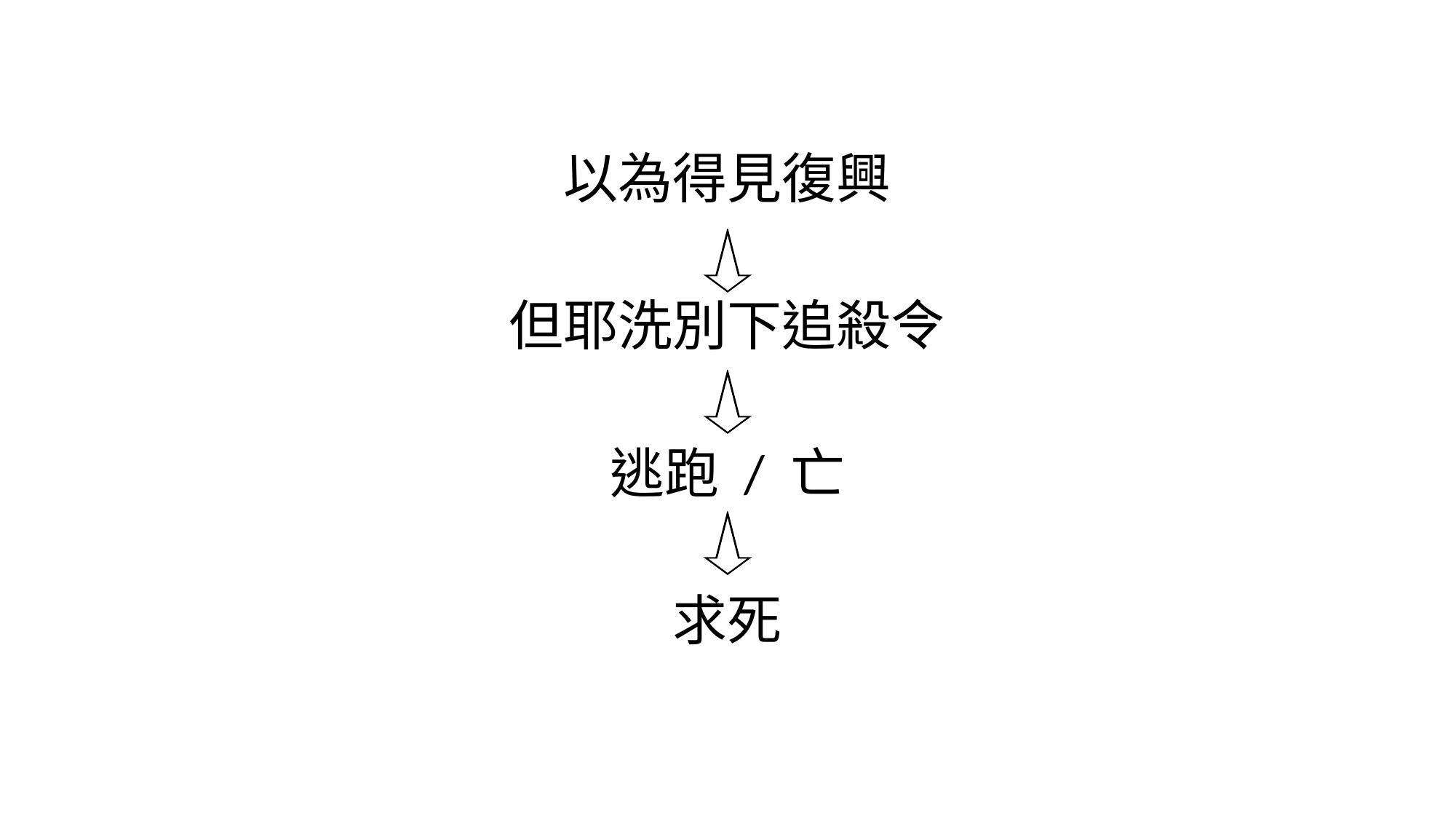

# 以為得見復興 但耶洗別下追殺令 逃跑 / 亡 求死